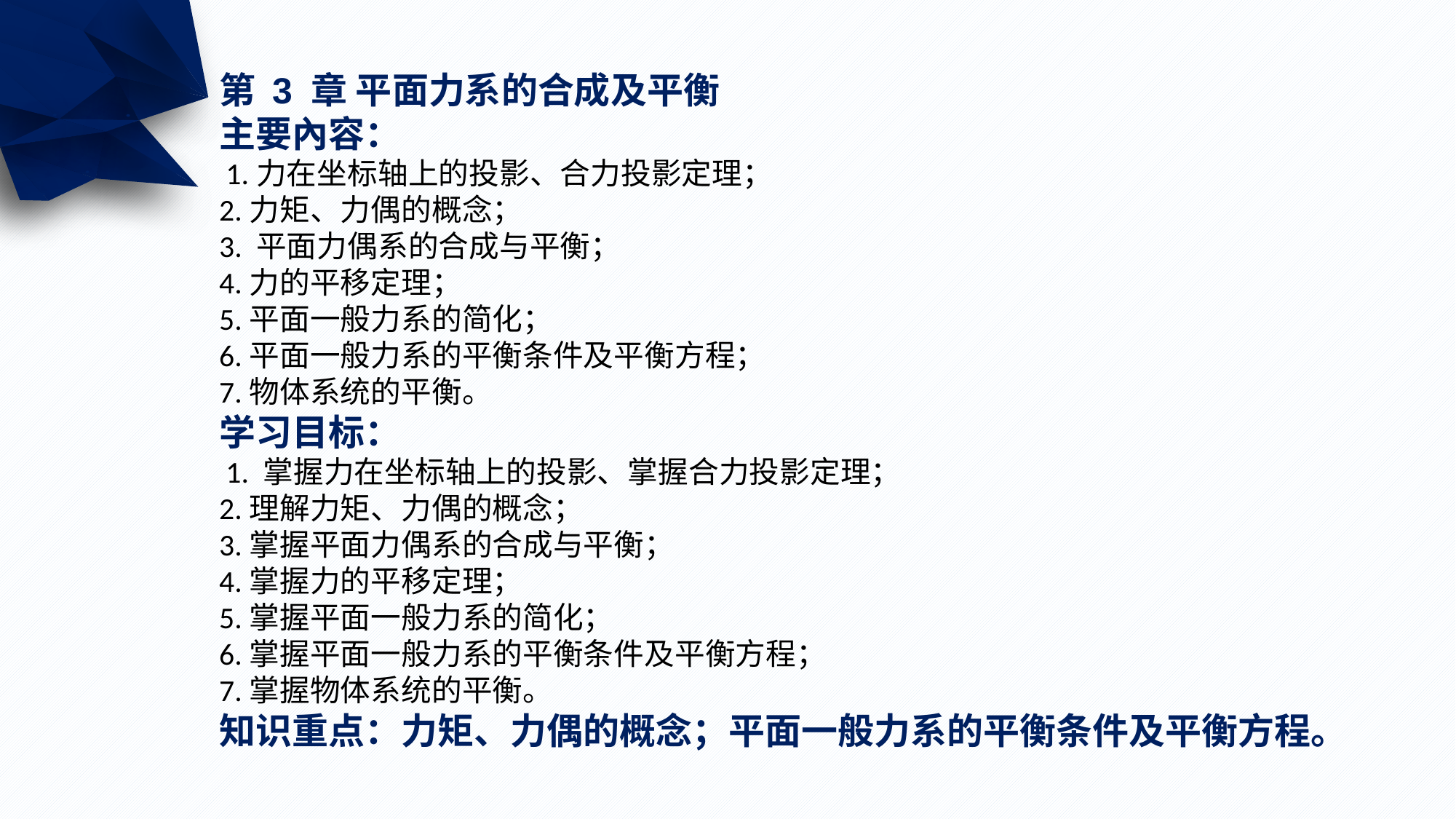

第 3 章 平面力系的合成及平衡
主要內容：
 1.力在坐标轴上的投影、合力投影定理；
2.力矩、力偶的概念；
3. 平面力偶系的合成与平衡；
4.力的平移定理；
5.平面一般力系的简化；
6.平面一般力系的平衡条件及平衡方程；
7.物体系统的平衡。
学习目标：
 1. 掌握力在坐标轴上的投影、掌握合力投影定理；
2.理解力矩、力偶的概念；
3.掌握平面力偶系的合成与平衡；
4.掌握力的平移定理；
5.掌握平面一般力系的简化；
6.掌握平面一般力系的平衡条件及平衡方程；
7.掌握物体系统的平衡。
知识重点：力矩、力偶的概念；平面一般力系的平衡条件及平衡方程。